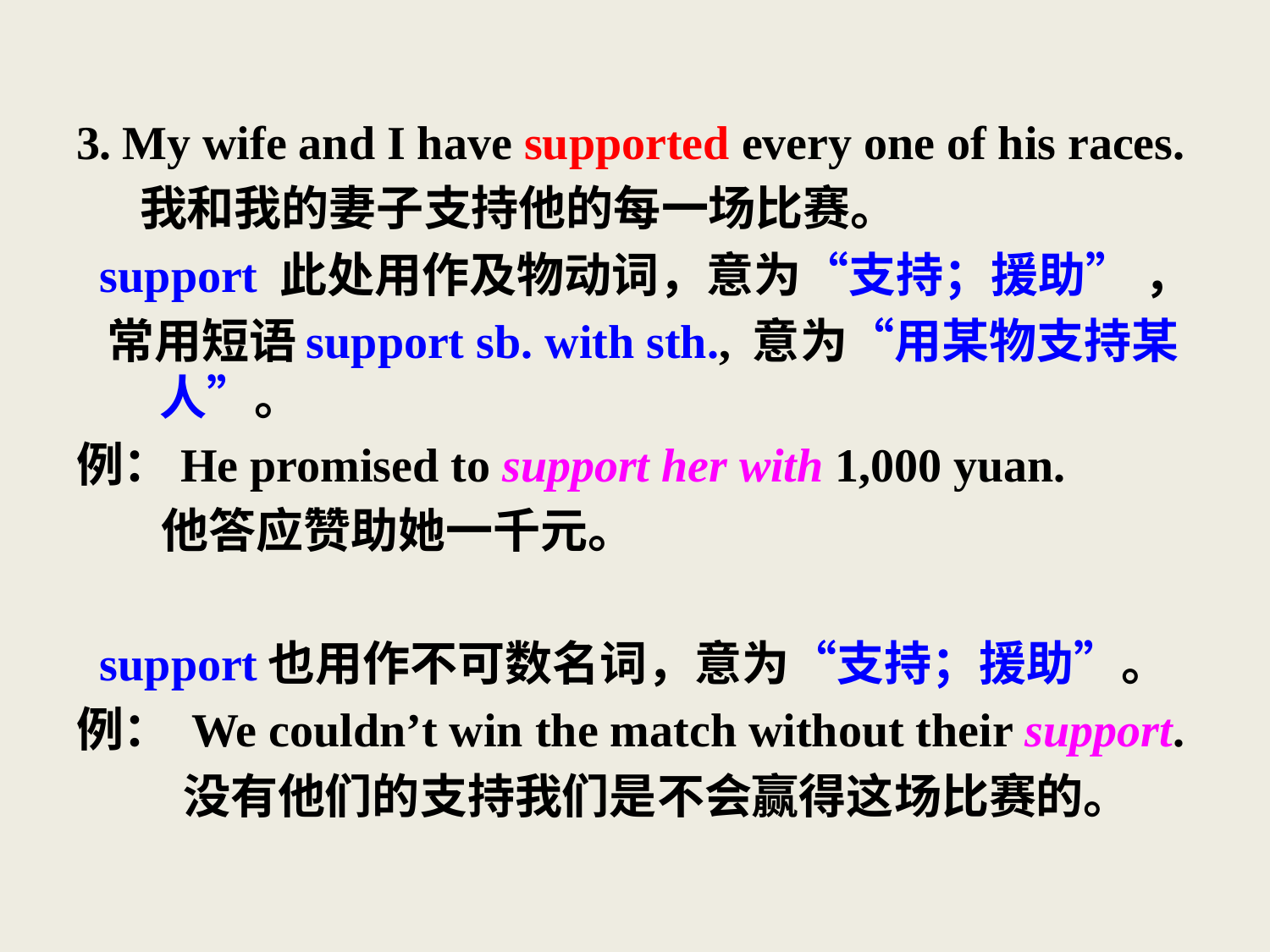

3. My wife and I have supported every one of his races.
     我和我的妻子支持他的每一场比赛。
  support 此处用作及物动词，意为“支持；援助” ，
  常用短语support sb. with sth., 意为“用某物支持某人”。
例：He promised to support her with 1,000 yuan.
       他答应赞助她一千元。

  support也用作不可数名词，意为“支持；援助”。
例： We couldn’t win the match without their support.
         没有他们的支持我们是不会赢得这场比赛的。